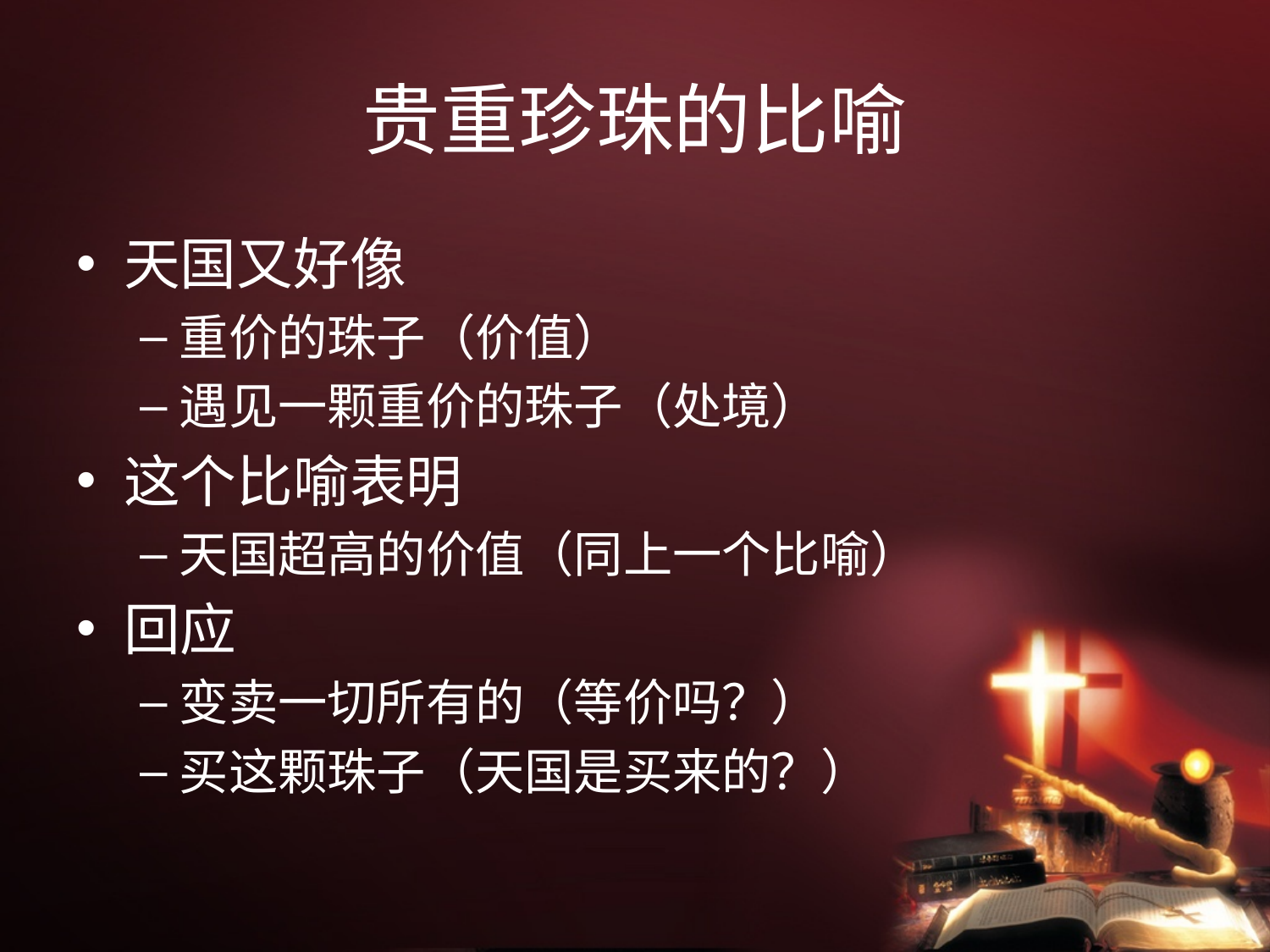

# 贵重珍珠的比喻
天国又好像
重价的珠子（价值）
遇见一颗重价的珠子（处境）
这个比喻表明
天国超高的价值（同上一个比喻）
回应
变卖一切所有的（等价吗？）
买这颗珠子（天国是买来的？）